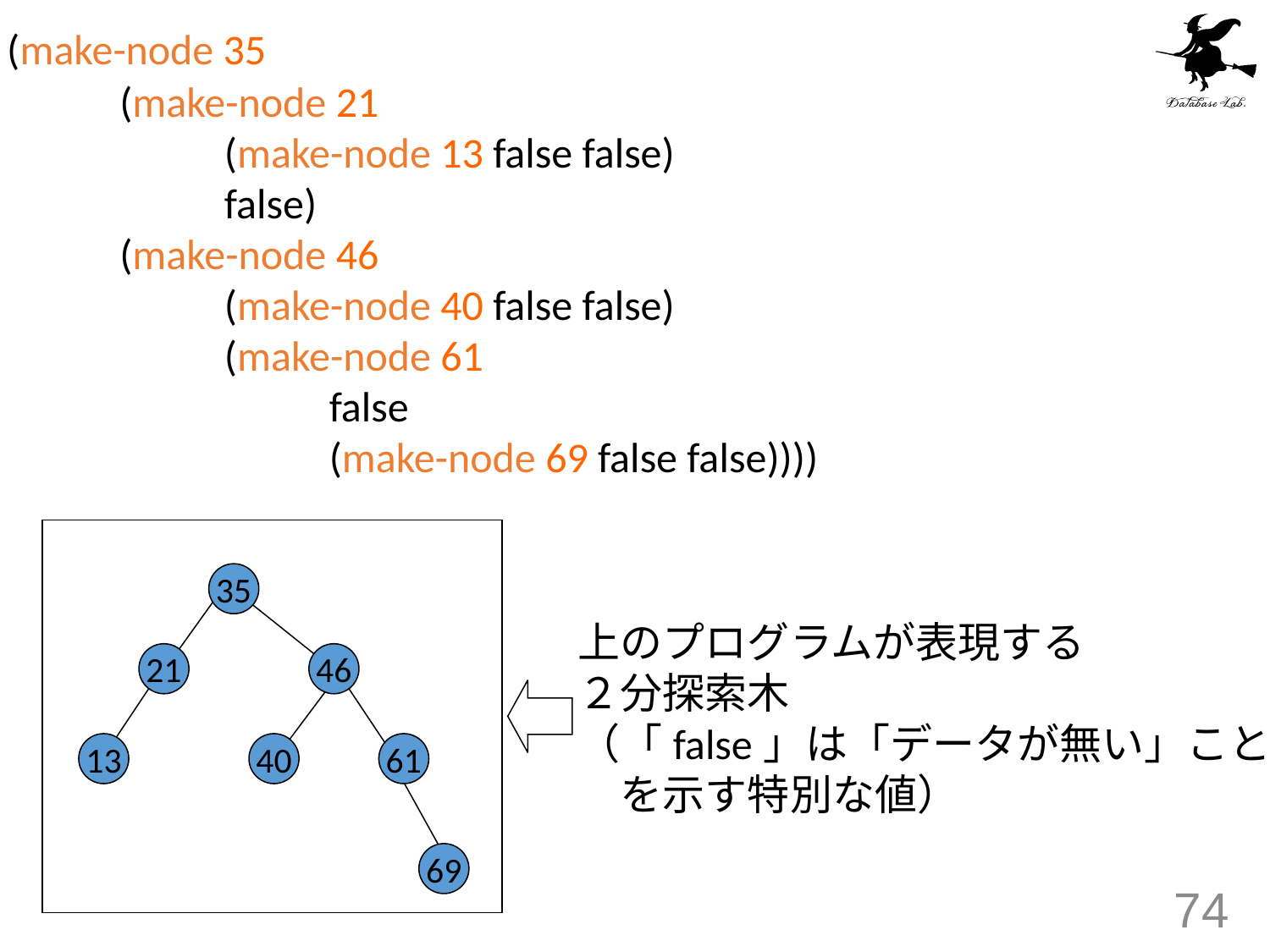

(make-node 35
             (make-node 21
                        (make-node 13 false false)
                        false)
             (make-node 46
                        (make-node 40 false false)
                        (make-node 61
                                   false
                                   (make-node 69 false false))))

35

21
46

13
40
61

69
上のプログラムが表現する
２分探索木
（「false」は「データが無い」こと
　を示す特別な値）

74